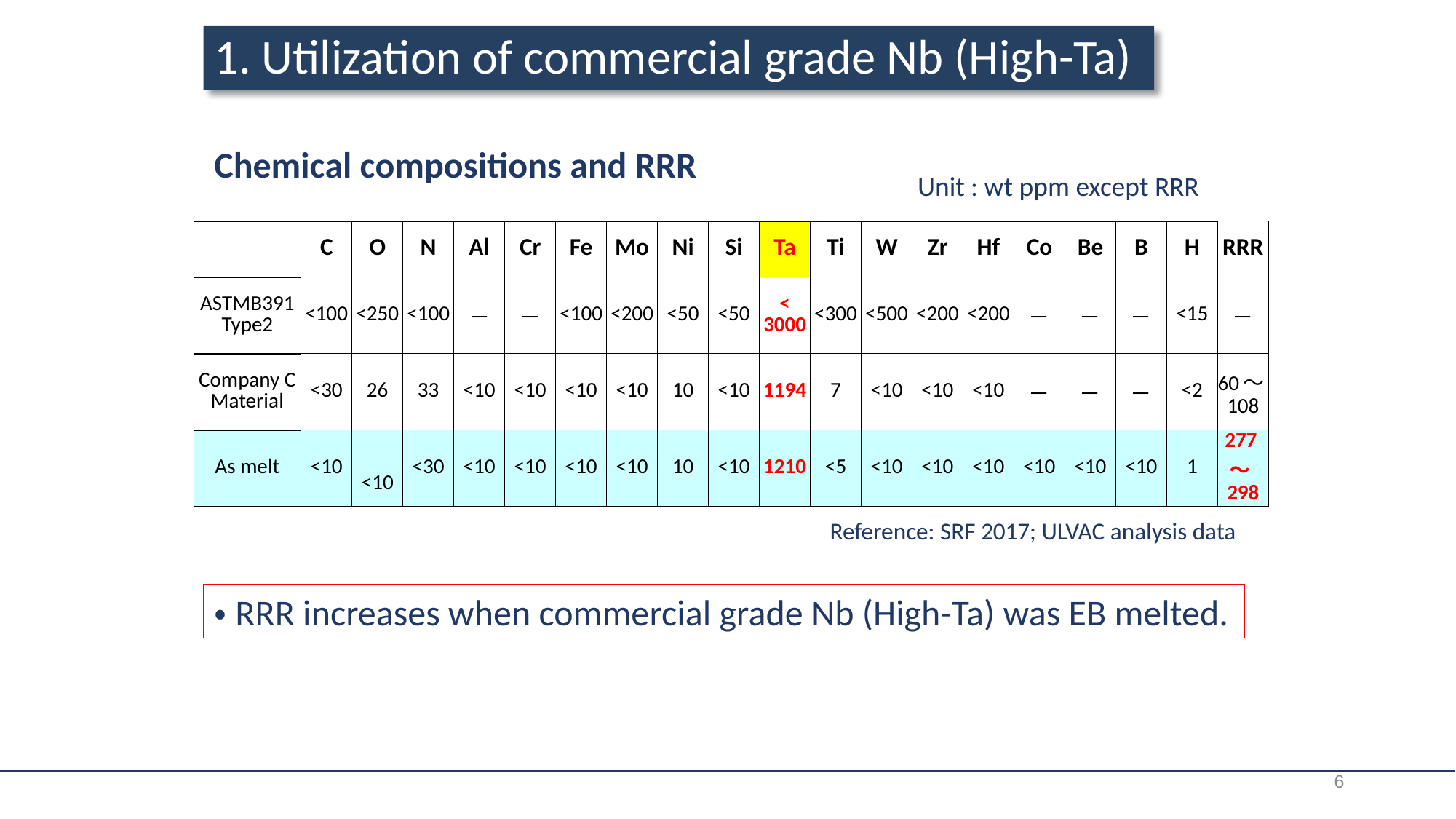

# 1. Utilization of commercial grade Nb (High-Ta)
Chemical compositions and RRR
Unit : wt ppm except RRR
|  | C | O | N | Al | Cr | Fe | Mo | Ni | Si | Ta | Ti | W | Zr | Hf | Co | Be | B | H | RRR |
| --- | --- | --- | --- | --- | --- | --- | --- | --- | --- | --- | --- | --- | --- | --- | --- | --- | --- | --- | --- |
| ASTMB391 Type2 | <100 | <250 | <100 | － | － | <100 | <200 | <50 | <50 | < 3000 | <300 | <500 | <200 | <200 | － | － | － | <15 | － |
| Company C Material | <30 | 26 | 33 | <10 | <10 | <10 | <10 | 10 | <10 | 1194 | 7 | <10 | <10 | <10 | － | － | － | <2 | 60～108 |
| As melt | <10 | <10 | <30 | <10 | <10 | <10 | <10 | 10 | <10 | 1210 | <5 | <10 | <10 | <10 | <10 | <10 | <10 | 1 | 277～298 |
Reference: SRF 2017; ULVAC analysis data
・RRR increases when commercial grade Nb (High-Ta) was EB melted.
6